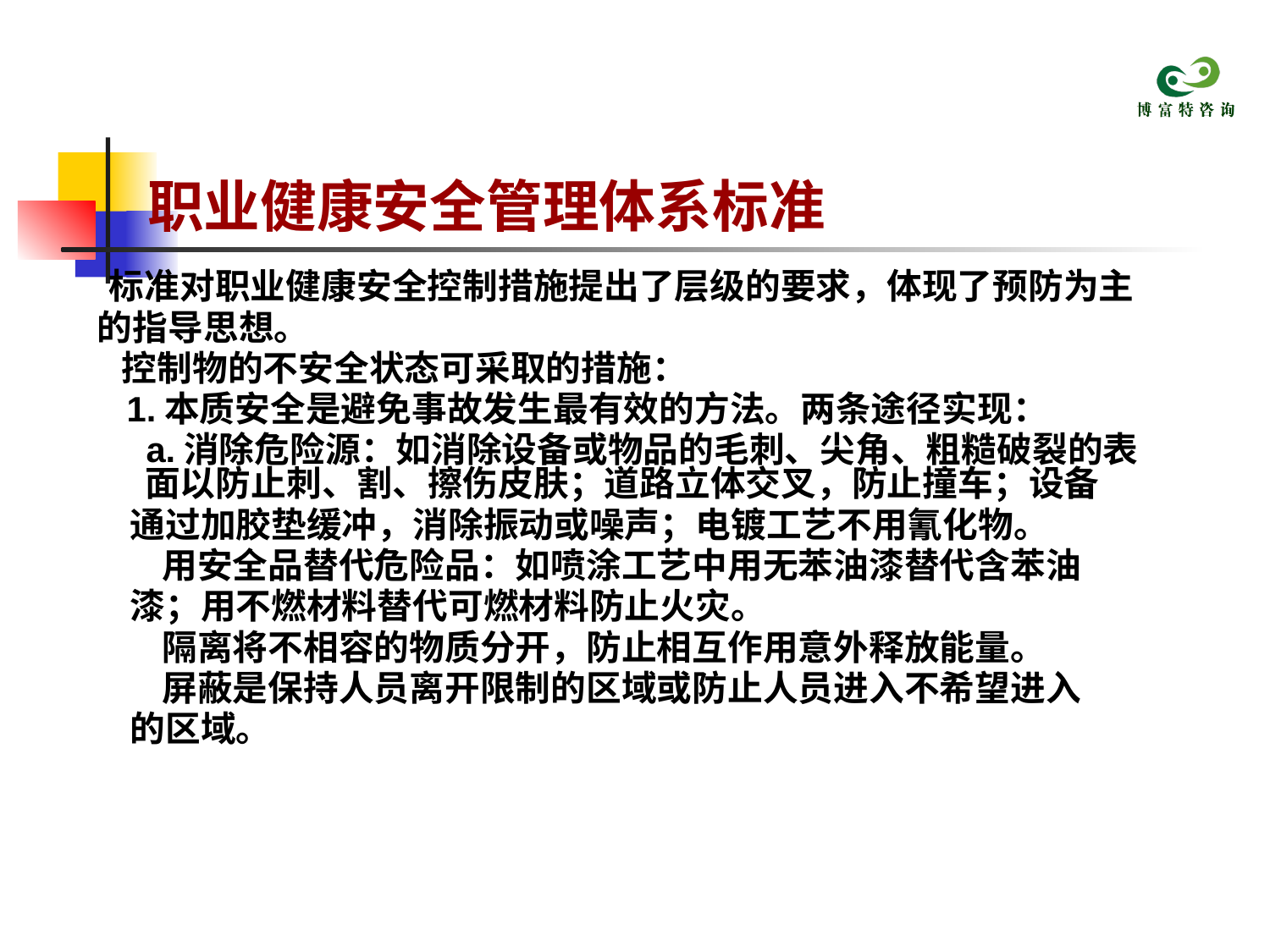

# 职业健康安全管理体系标准
    标准对职业健康安全控制措施提出了层级的要求，体现了预防为主
的指导思想。
  控制物的不安全状态可采取的措施：
   1.本质安全是避免事故发生最有效的方法。两条途径实现：
     a.消除危险源：如消除设备或物品的毛刺、尖角、粗糙破裂的表面以防止刺、割、擦伤皮肤；道路立体交叉，防止撞车；设备
   通过加胶垫缓冲，消除振动或噪声；电镀工艺不用氰化物。
       用安全品替代危险品：如喷涂工艺中用无苯油漆替代含苯油
   漆；用不燃材料替代可燃材料防止火灾。
       隔离将不相容的物质分开，防止相互作用意外释放能量。
       屏蔽是保持人员离开限制的区域或防止人员进入不希望进入
   的区域。

63